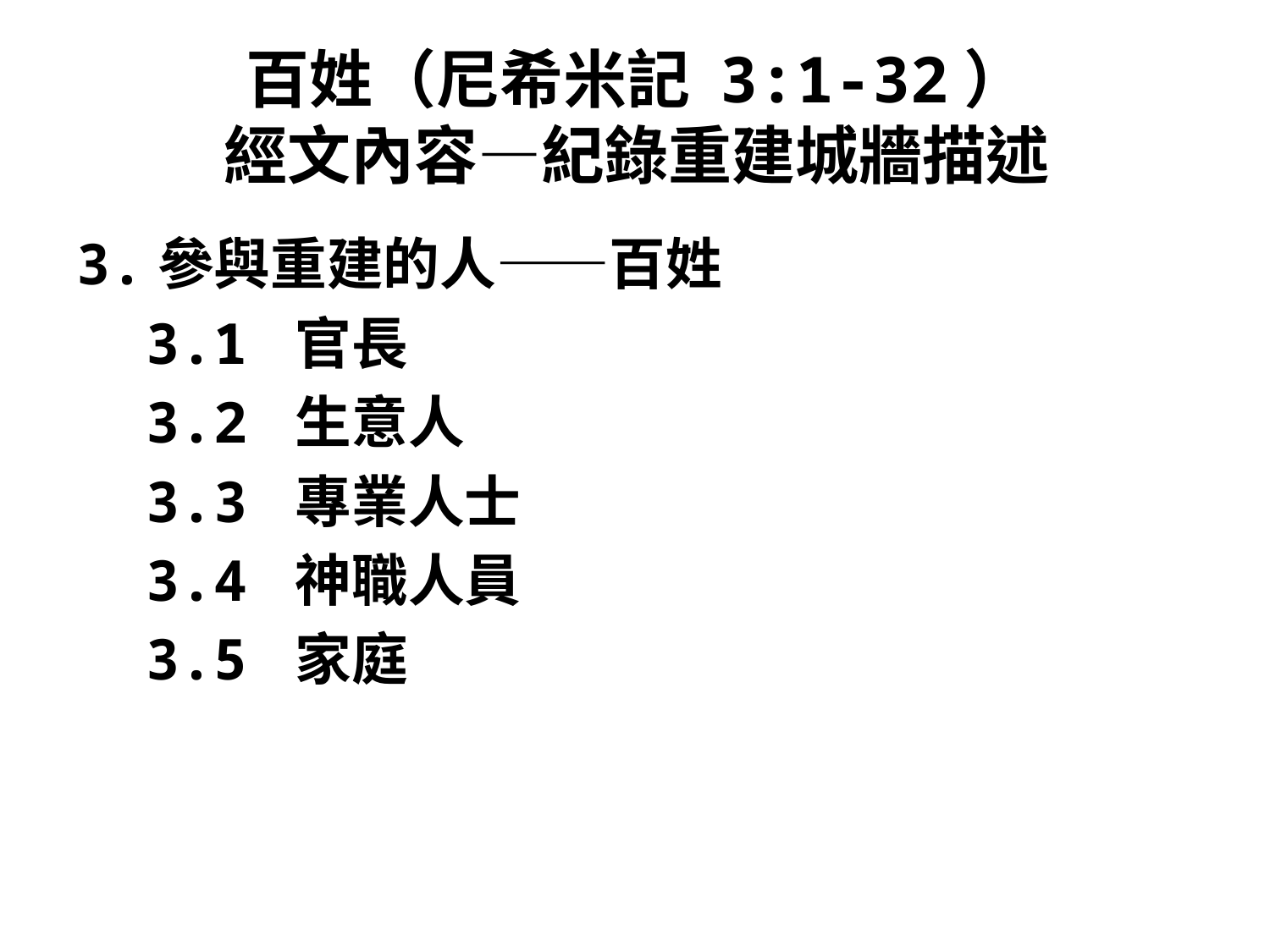

# 百姓（尼希米記 3:1-32） 經文內容—紀錄重建城牆描述
3.參與重建的人——百姓
　3.1 官長
　3.2 生意人
　3.3 專業人士
　3.4 神職人員
　3.5 家庭